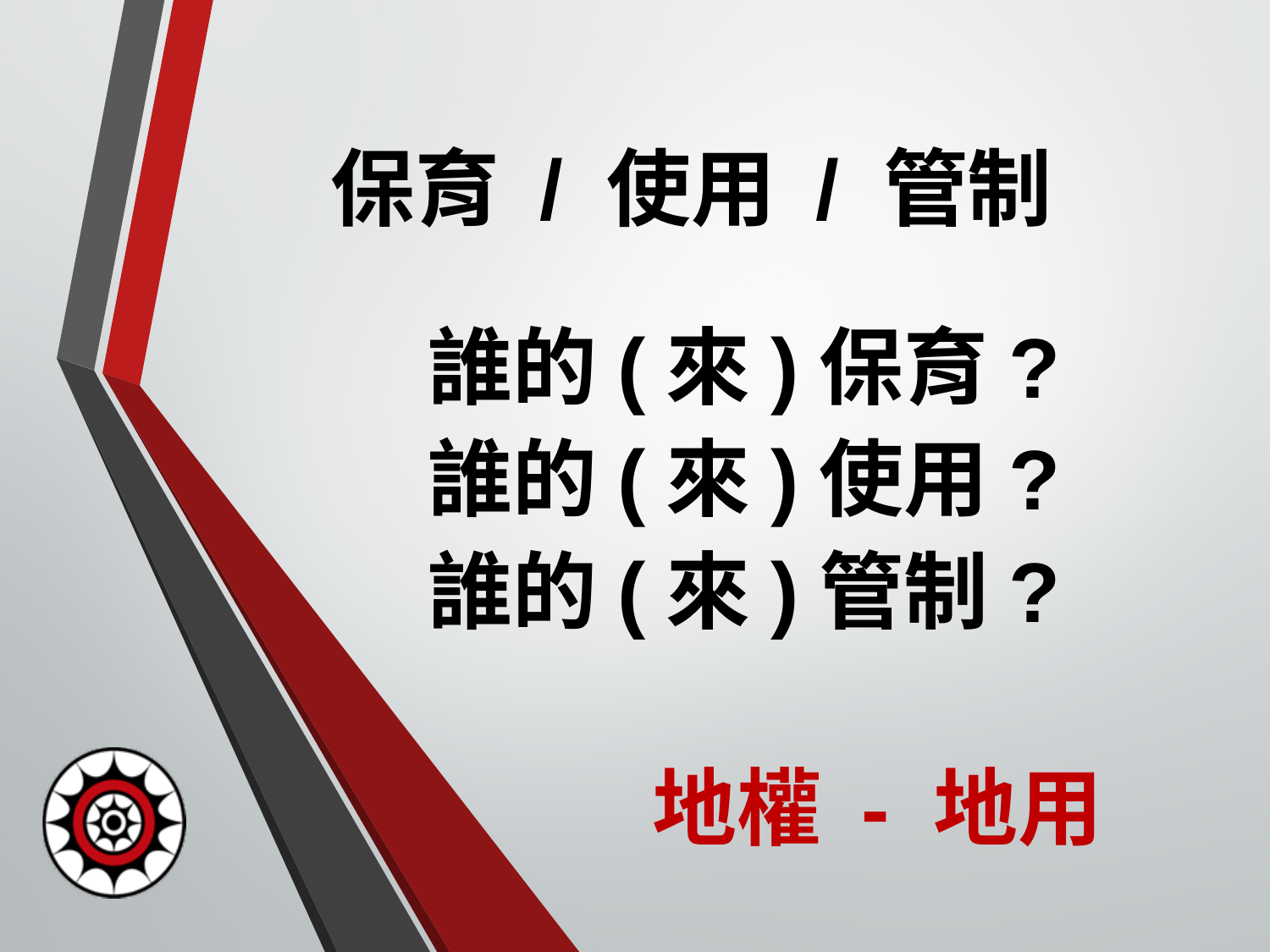

# 保育 / 使用 / 管制
誰的(來)保育?
誰的(來)使用?
誰的(來)管制?
地權 - 地用